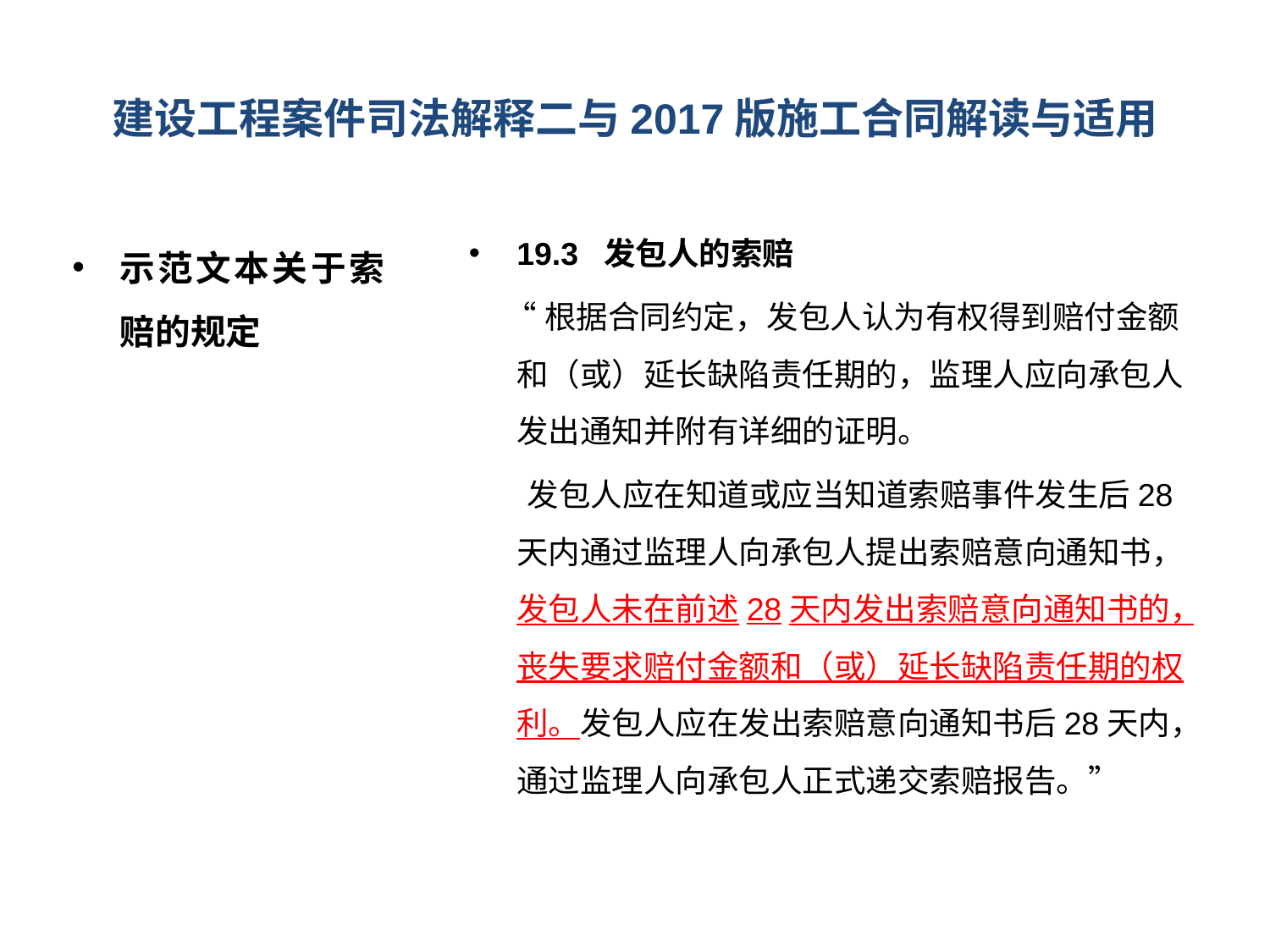

# 建设工程案件司法解释二与2017版施工合同解读与适用
19.3  发包人的索赔
     “根据合同约定，发包人认为有权得到赔付金额和（或）延长缺陷责任期的，监理人应向承包人发出通知并附有详细的证明。
       发包人应在知道或应当知道索赔事件发生后28天内通过监理人向承包人提出索赔意向通知书，发包人未在前述28天内发出索赔意向通知书的，丧失要求赔付金额和（或）延长缺陷责任期的权利。发包人应在发出索赔意向通知书后28天内，通过监理人向承包人正式递交索赔报告。”
示范文本关于索赔的规定

55